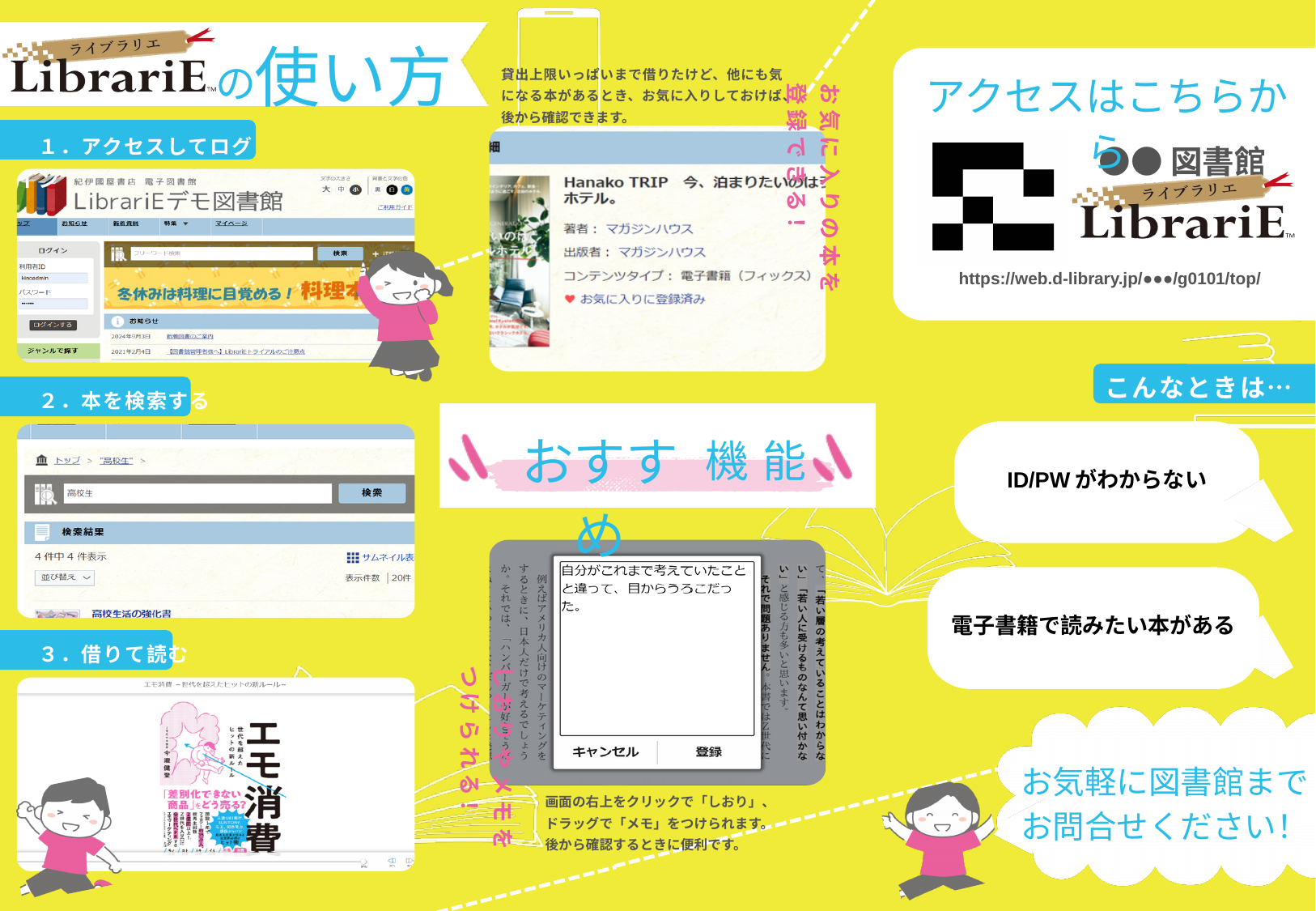

使い方
の

貸出上限いっぱいまで借りたけど、他にも気になる本があるとき、お気に入りしておけば、後から確認できます。
アクセスはこちらから
お気に入りの本を
登録できる！

　１．アクセスしてログイン

●●図書館

https://web.d-library.jp/●●●/g0101/top/
タイトルが入ります
こんなときは…

　２．本を検索する

おすすめ
能
機

ID/PWがわからない

電子書籍で読みたい本がある

　３．借りて読む
しおりやメモを
つけられる！

お気軽に図書館まで
お問合せください！

画面の右上をクリックで「しおり」、
ドラッグで「メモ」をつけられます。
後から確認するときに便利です。